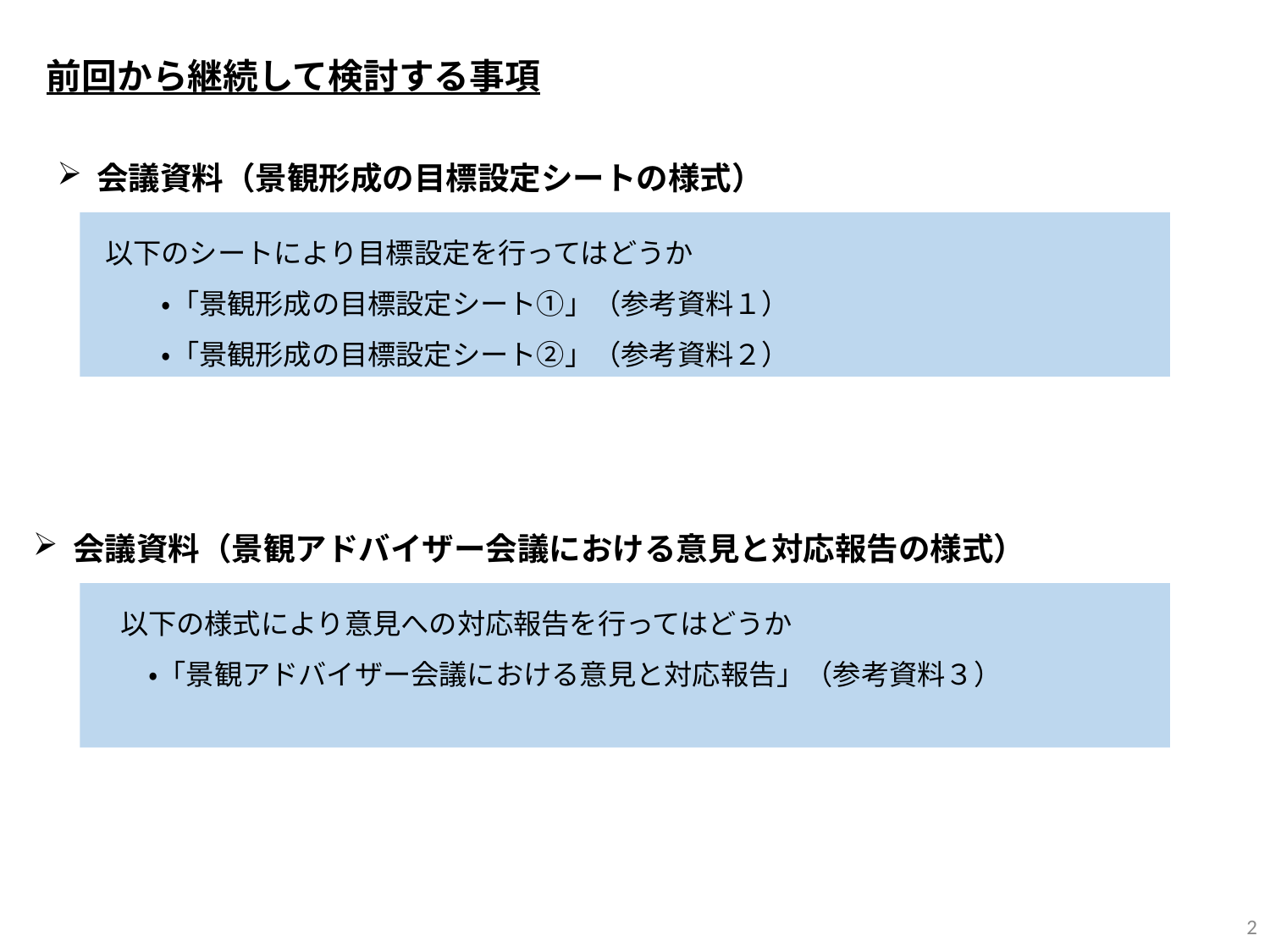

前回から継続して検討する事項
会議資料（景観形成の目標設定シートの様式）
以下のシートにより目標設定を行ってはどうか
　　・「景観形成の目標設定シート①」（参考資料１）
　　・「景観形成の目標設定シート②」（参考資料２）
会議資料（景観アドバイザー会議における意見と対応報告の様式）
　以下の様式により意見への対応報告を行ってはどうか
　　・「景観アドバイザー会議における意見と対応報告」（参考資料３）

2